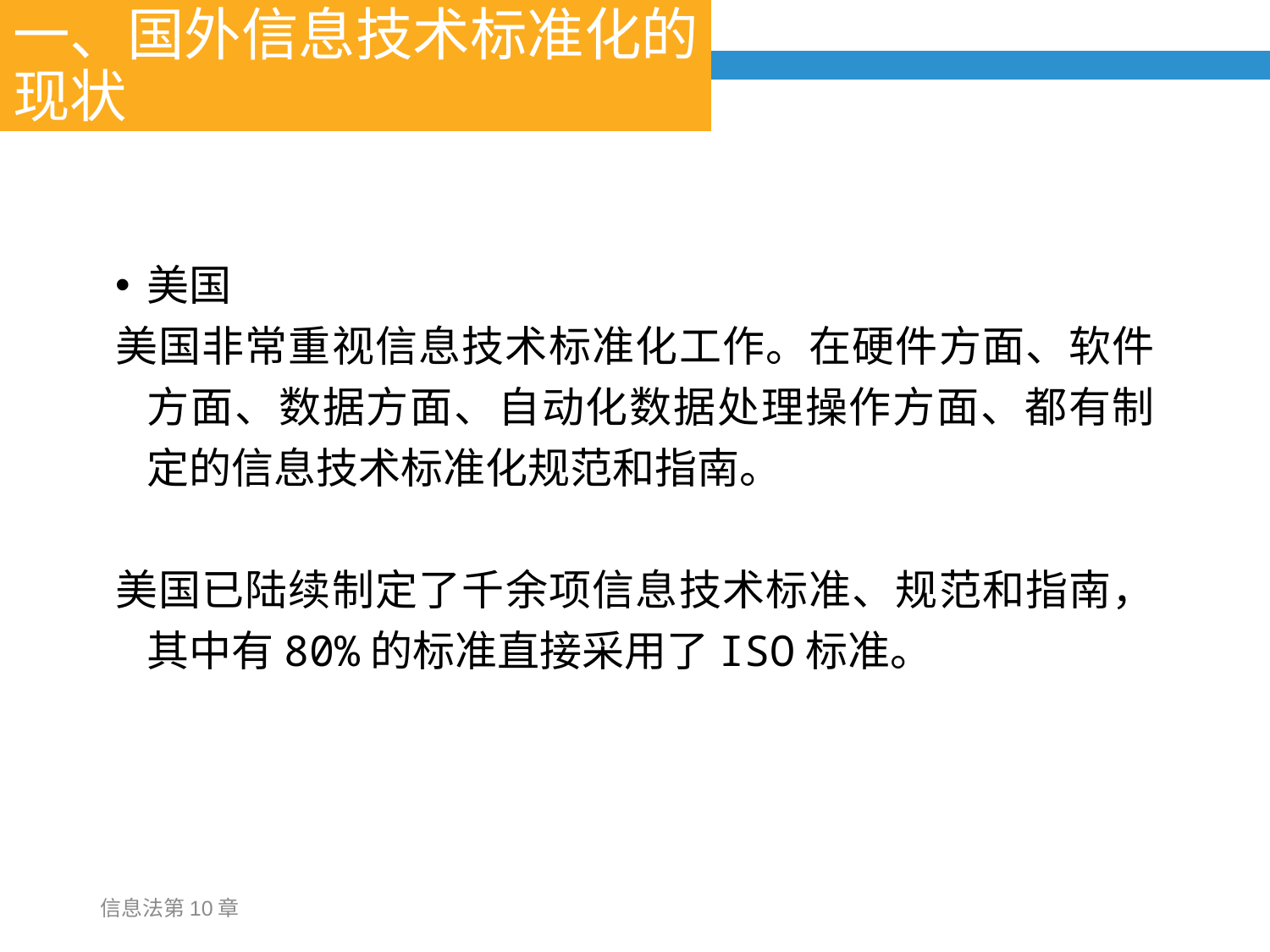

# 一、国外信息技术标准化的现状
美国
美国非常重视信息技术标准化工作。在硬件方面、软件方面、数据方面、自动化数据处理操作方面、都有制定的信息技术标准化规范和指南。

美国已陆续制定了千余项信息技术标准、规范和指南，其中有80%的标准直接采用了ISO标准。

信息法第10章